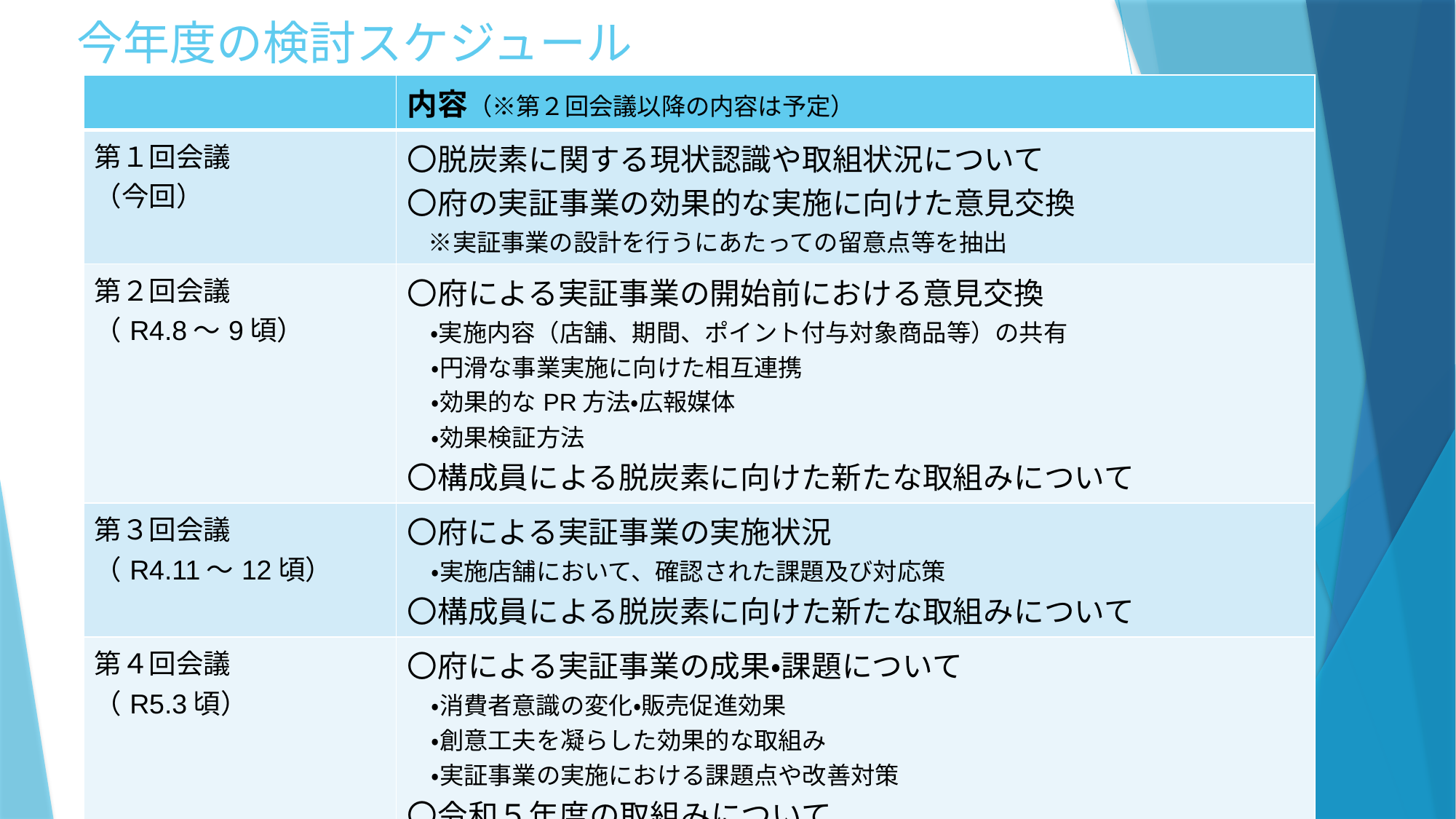

# 今年度の検討スケジュール
|  | 内容（※第２回会議以降の内容は予定） |
| --- | --- |
| 第１回会議 （今回） | 〇脱炭素に関する現状認識や取組状況について 〇府の実証事業の効果的な実施に向けた意見交換 　※実証事業の設計を行うにあたっての留意点等を抽出 |
| 第２回会議 （R4.8～9頃） | 〇府による実証事業の開始前における意見交換 ・実施内容（店舗、期間、ポイント付与対象商品等）の共有 　・円滑な事業実施に向けた相互連携 　・効果的なPR方法・広報媒体 　・効果検証方法 〇構成員による脱炭素に向けた新たな取組みについて |
| 第３回会議 （R4.11～12頃） | 〇府による実証事業の実施状況 　・実施店舗において、確認された課題及び対応策 〇構成員による脱炭素に向けた新たな取組みについて |
| 第４回会議 （R5.3頃） | 〇府による実証事業の成果・課題について 　・消費者意識の変化・販売促進効果 　・創意工夫を凝らした効果的な取組み 　・実証事業の実施における課題点や改善対策 〇令和５年度の取組みについて |